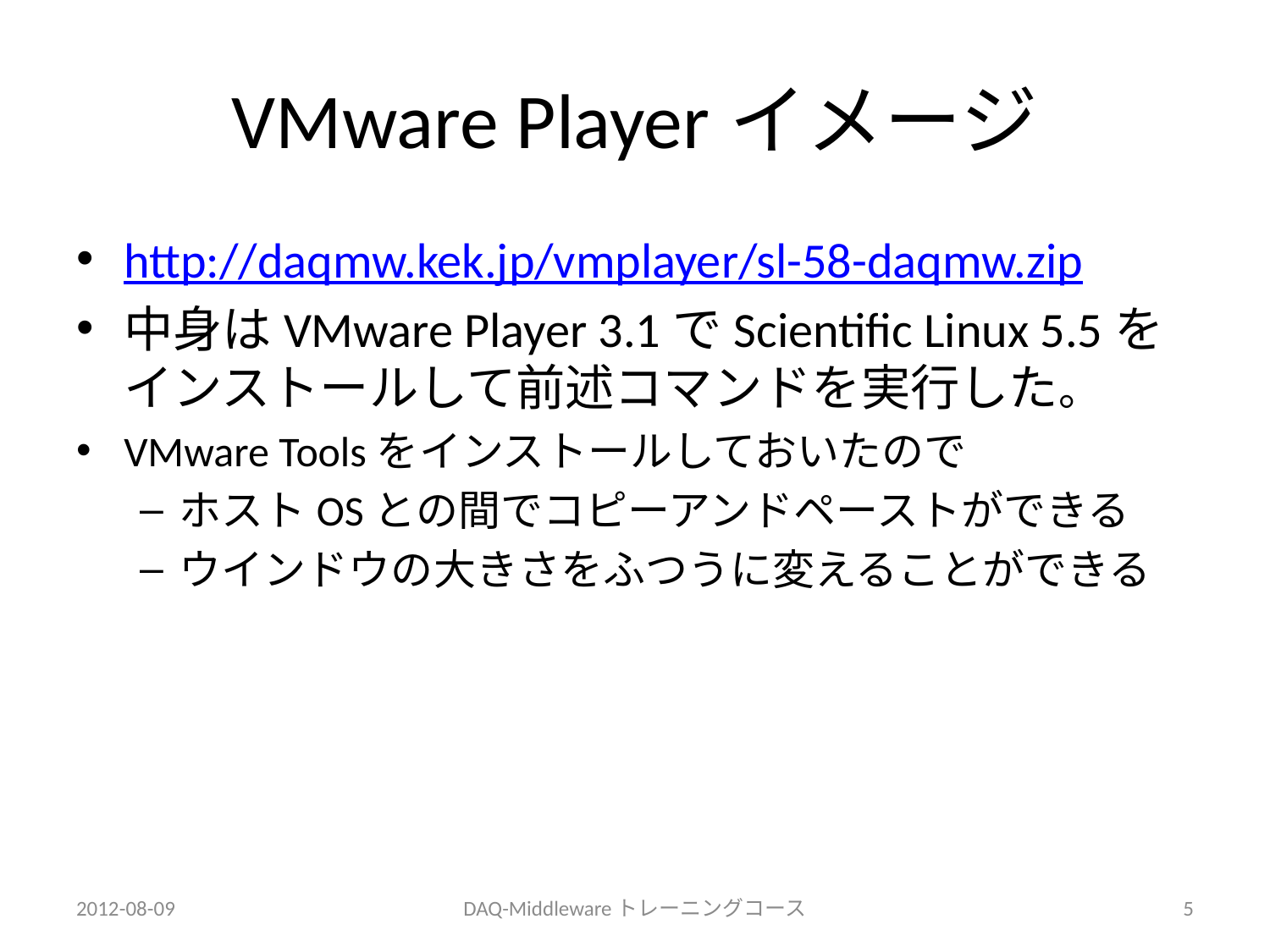

# VMware Playerイメージ
http://daqmw.kek.jp/vmplayer/sl-58-daqmw.zip
中身はVMware Player 3.1でScientific Linux 5.5をインストールして前述コマンドを実行した。
VMware Toolsをインストールしておいたので
ホストOSとの間でコピーアンドペーストができる
ウインドウの大きさをふつうに変えることができる
2012-08-09
DAQ-Middlewareトレーニングコース
5